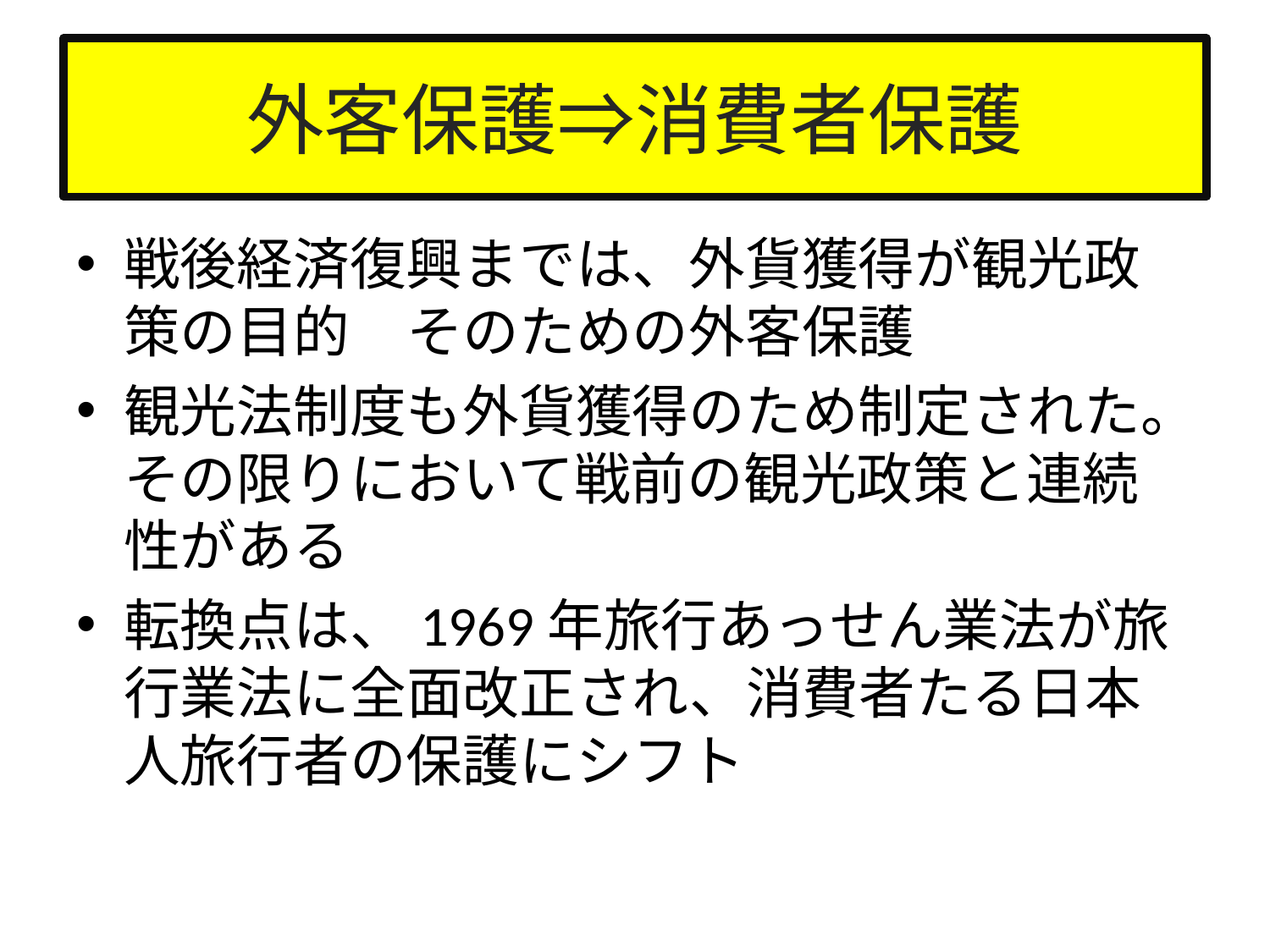

# 外客保護⇒消費者保護
戦後経済復興までは、外貨獲得が観光政策の目的　そのための外客保護
観光法制度も外貨獲得のため制定された。その限りにおいて戦前の観光政策と連続性がある
転換点は、1969年旅行あっせん業法が旅行業法に全面改正され、消費者たる日本人旅行者の保護にシフト